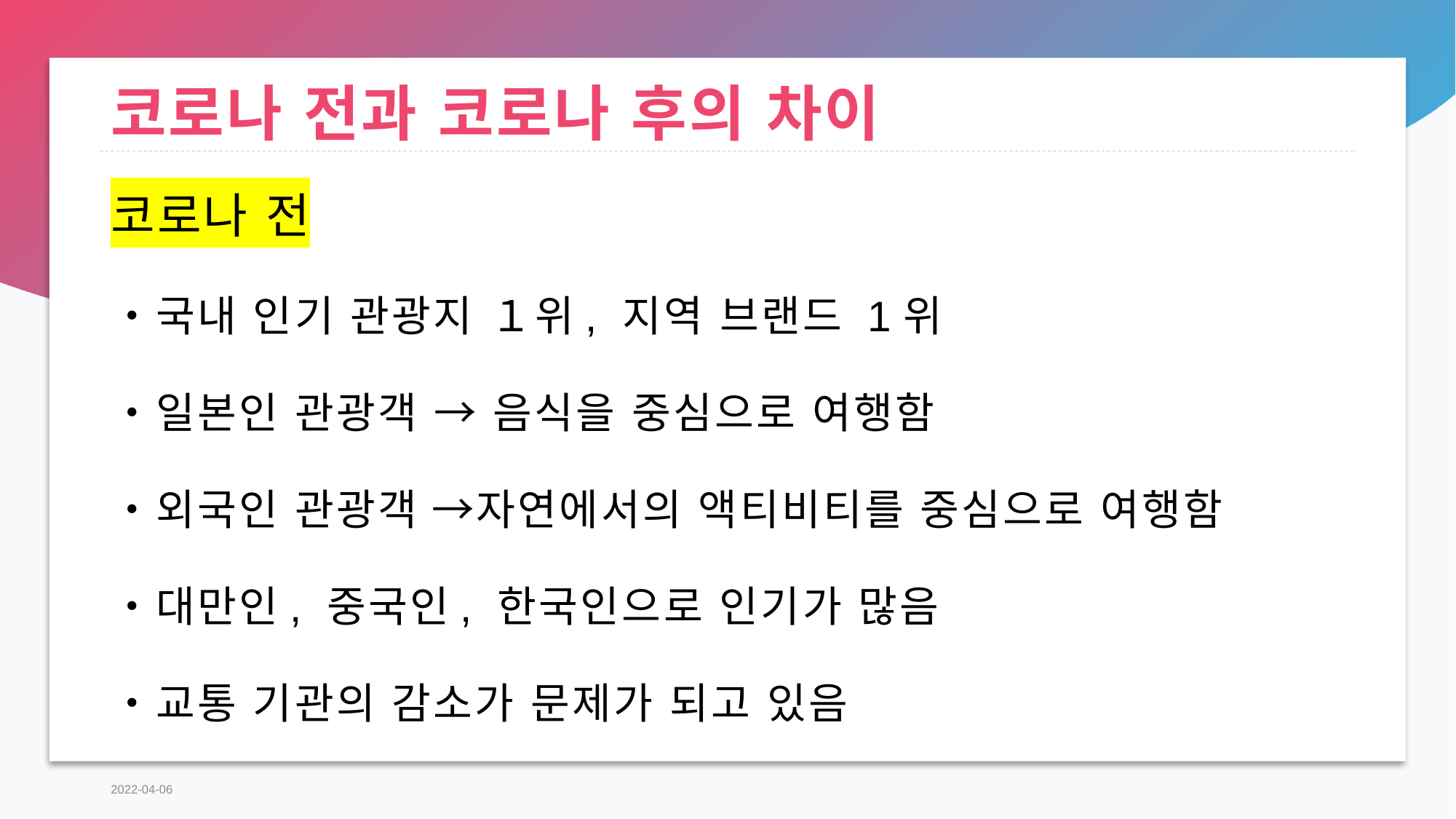

# 코로나 전과 코로나 후의 차이
코로나 전
・국내 인기 관광지 １위, 지역 브랜드 1위
・일본인 관광객 → 음식을 중심으로 여행함
・외국인 관광객 →자연에서의 액티비티를 중심으로 여행함
・대만인, 중국인, 한국인으로 인기가 많음
・교통 기관의 감소가 문제가 되고 있음

2022-04-06